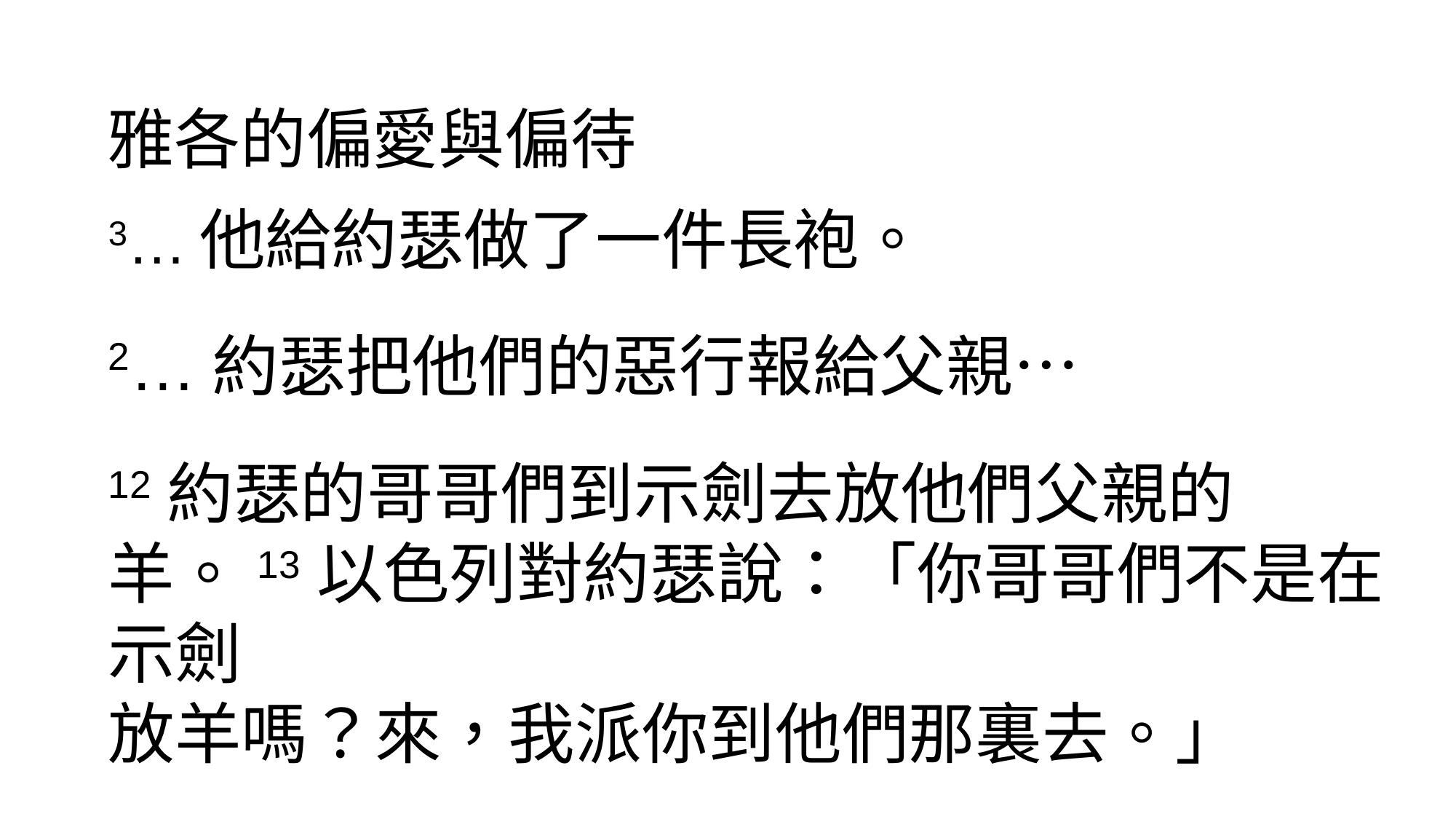

# 雅各的偏愛與偏待 3…他給約瑟做了一件長袍。
2…約瑟把他們的惡行報給父親…
12約瑟的哥哥們到示劍去放他們父親的羊。13以色列對約瑟說：「你哥哥們不是在示劍
放羊嗎？來，我派你到他們那裏去。」